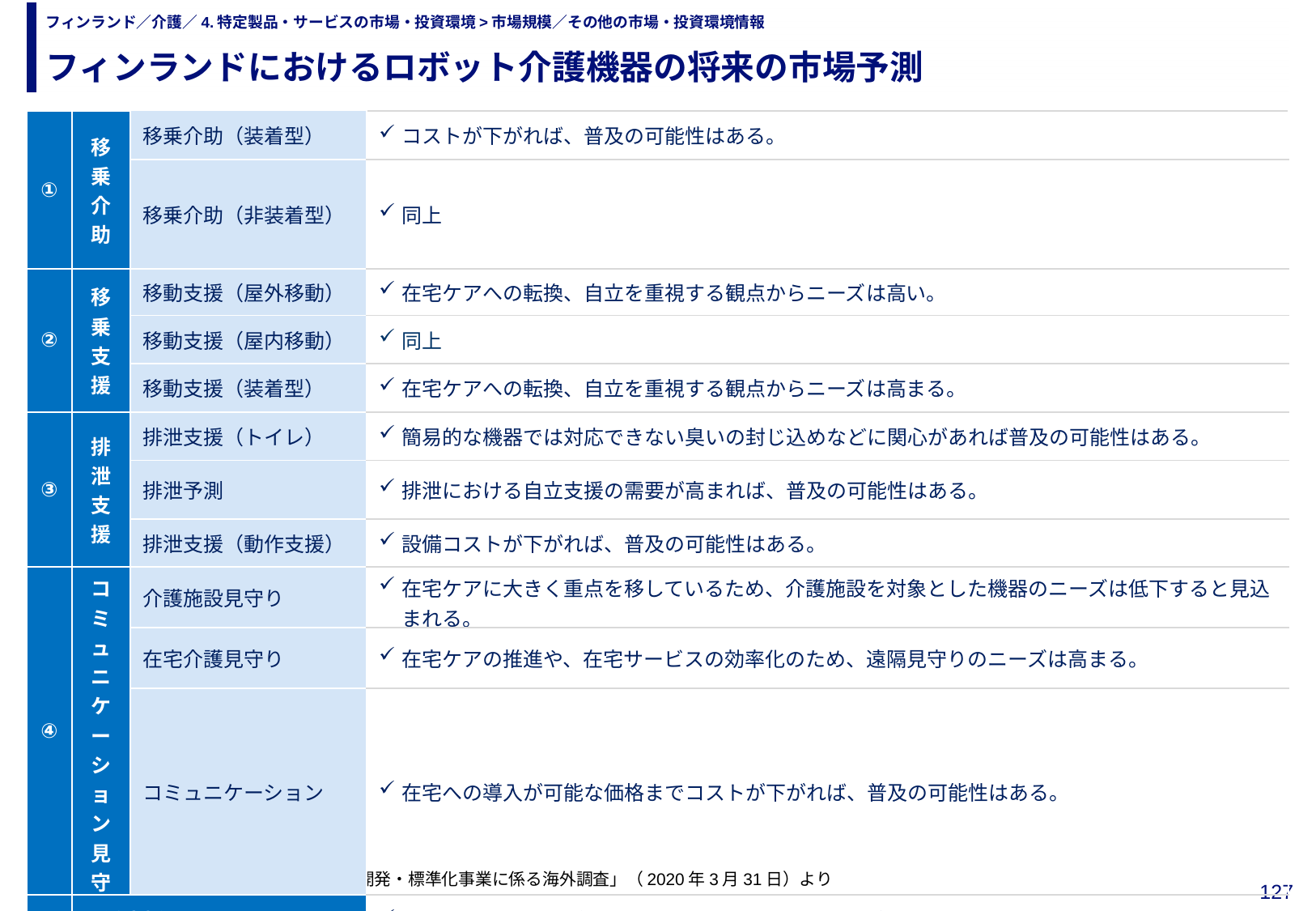

フィンランドにおけるロボット介護機器の将来の市場予測
# フィンランド／介護／4.特定製品・サービスの市場・投資環境>市場規模／その他の市場・投資環境情報
| ① | 移乗介助 | 移乗介助（装着型） | コストが下がれば、普及の可能性はある。 |
| --- | --- | --- | --- |
|  |  | 移乗介助（非装着型） | 同上 |
| ② | 移乗支援 | 移動支援（屋外移動） | 在宅ケアへの転換、自立を重視する観点からニーズは高い。 |
|  |  | 移動支援（屋内移動） | 同上 |
|  |  | 移動支援（装着型） | 在宅ケアへの転換、自立を重視する観点からニーズは高まる。 |
| ③ | 排泄支援 | 排泄支援（トイレ） | 簡易的な機器では対応できない臭いの封じ込めなどに関心があれば普及の可能性はある。 |
|  |  | 排泄予測 | 排泄における自立支援の需要が高まれば、普及の可能性はある。 |
|  |  | 排泄支援（動作支援） | 設備コストが下がれば、普及の可能性はある。 |
| ④ | コミュニケーション 見守り・ | 介護施設見守り | 在宅ケアに大きく重点を移しているため、介護施設を対象とした機器のニーズは低下すると見込まれる。 |
|  |  | 在宅介護見守り | 在宅ケアの推進や、在宅サービスの効率化のため、遠隔見守りのニーズは高まる。 |
|  |  | コミュニケーション | 在宅への導入が可能な価格までコストが下がれば、普及の可能性はある。 |
| ⑤ | 入浴支援 |  | 湯船につかる習慣がないため、将来においてもニーズは低い。 |
| ⑥ | 介護業務支援 |  | 遠隔での医療・介護は今後も拡大すると見込まれる。 |
出所）日本経済研究所「ロボット介護機器開発・標準化事業に係る海外調査」（2020年3月31日）より